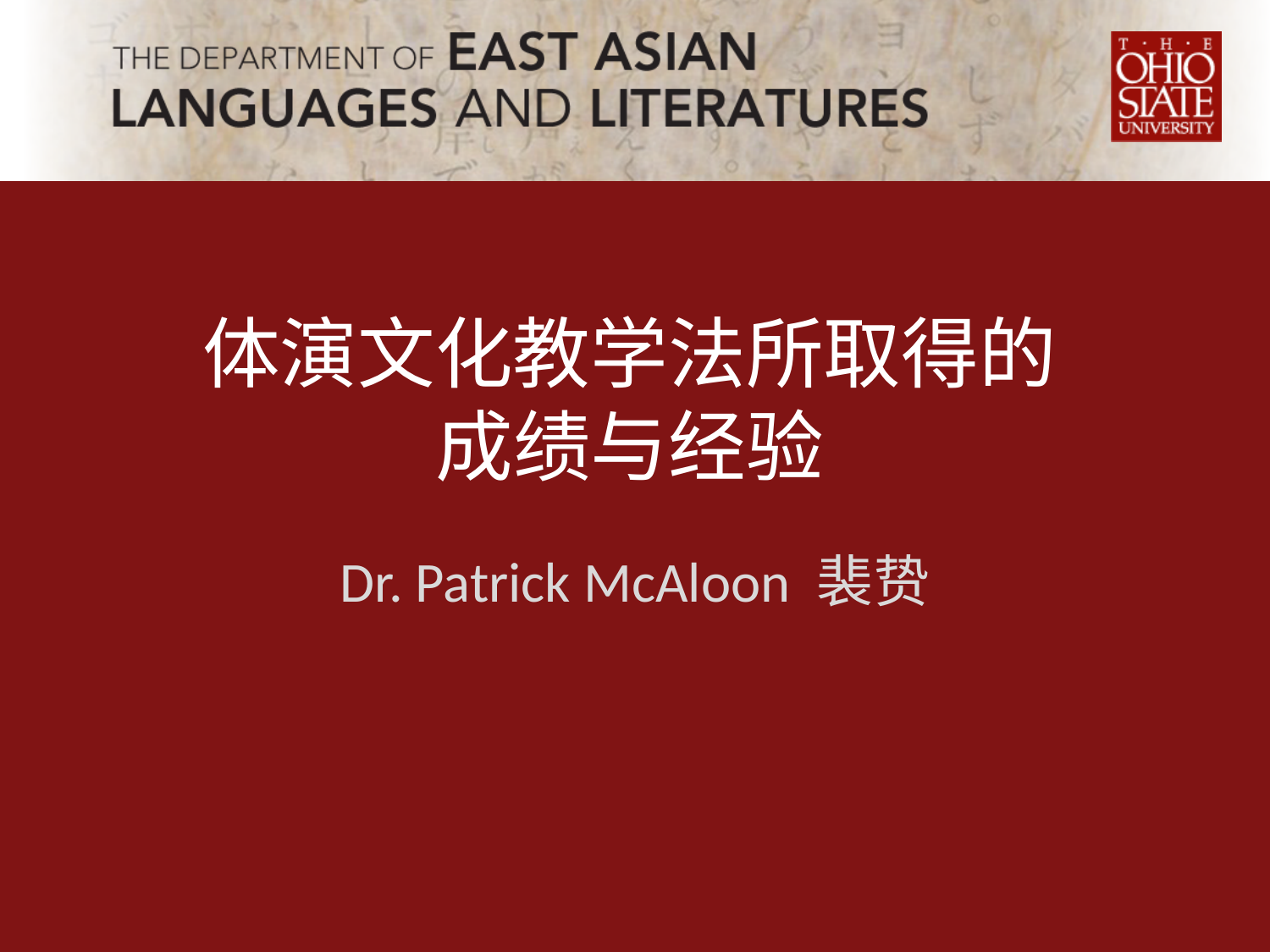

# 体演文化教学法所取得的 成绩与经验
Dr. Patrick McAloon 裴贽